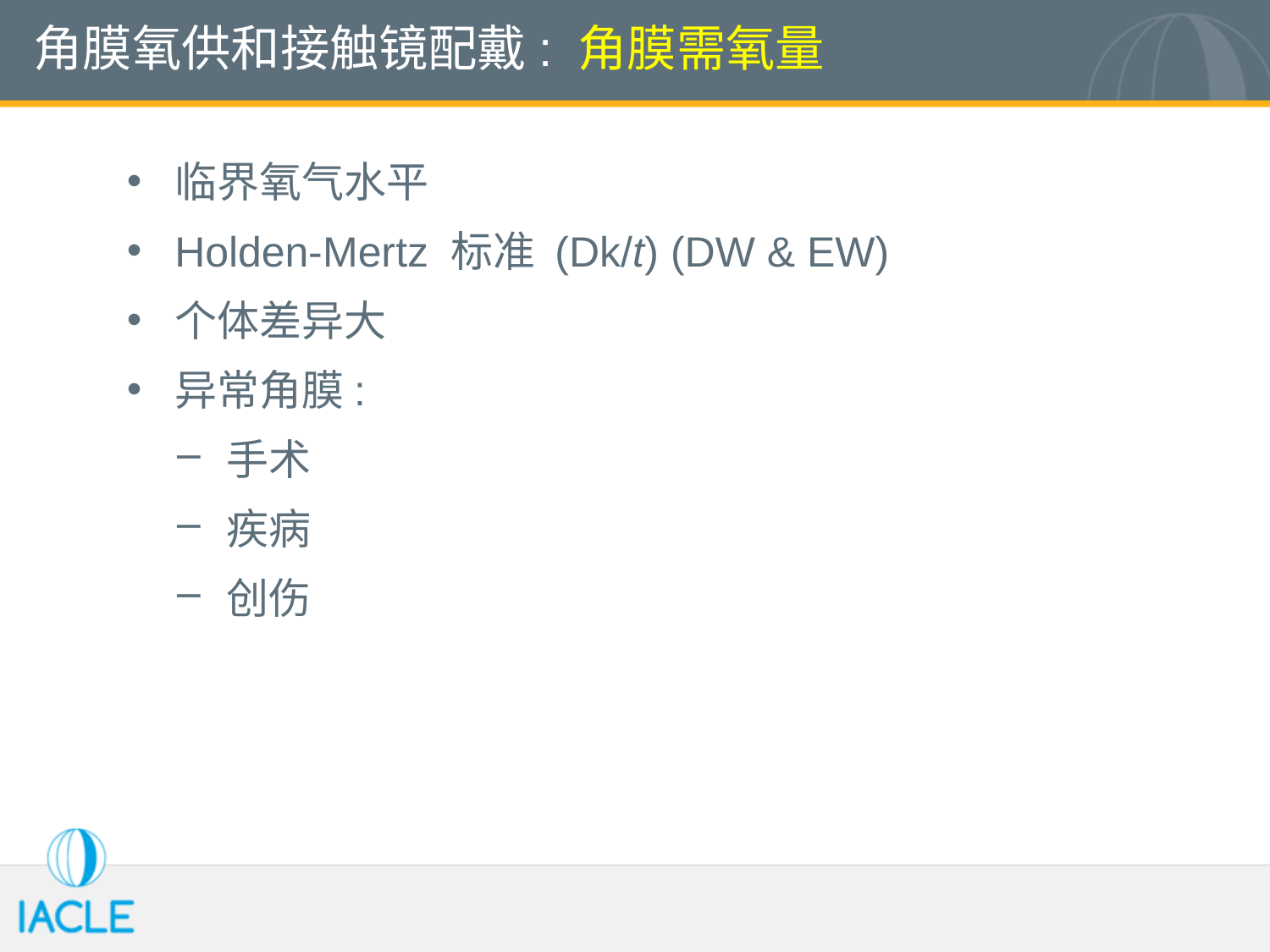

角膜氧供和接触镜配戴: 角膜需氧量
临界氧气水平
Holden-Mertz 标准 (Dk/t) (DW & EW)
个体差异大
异常角膜:
手术
疾病
创伤